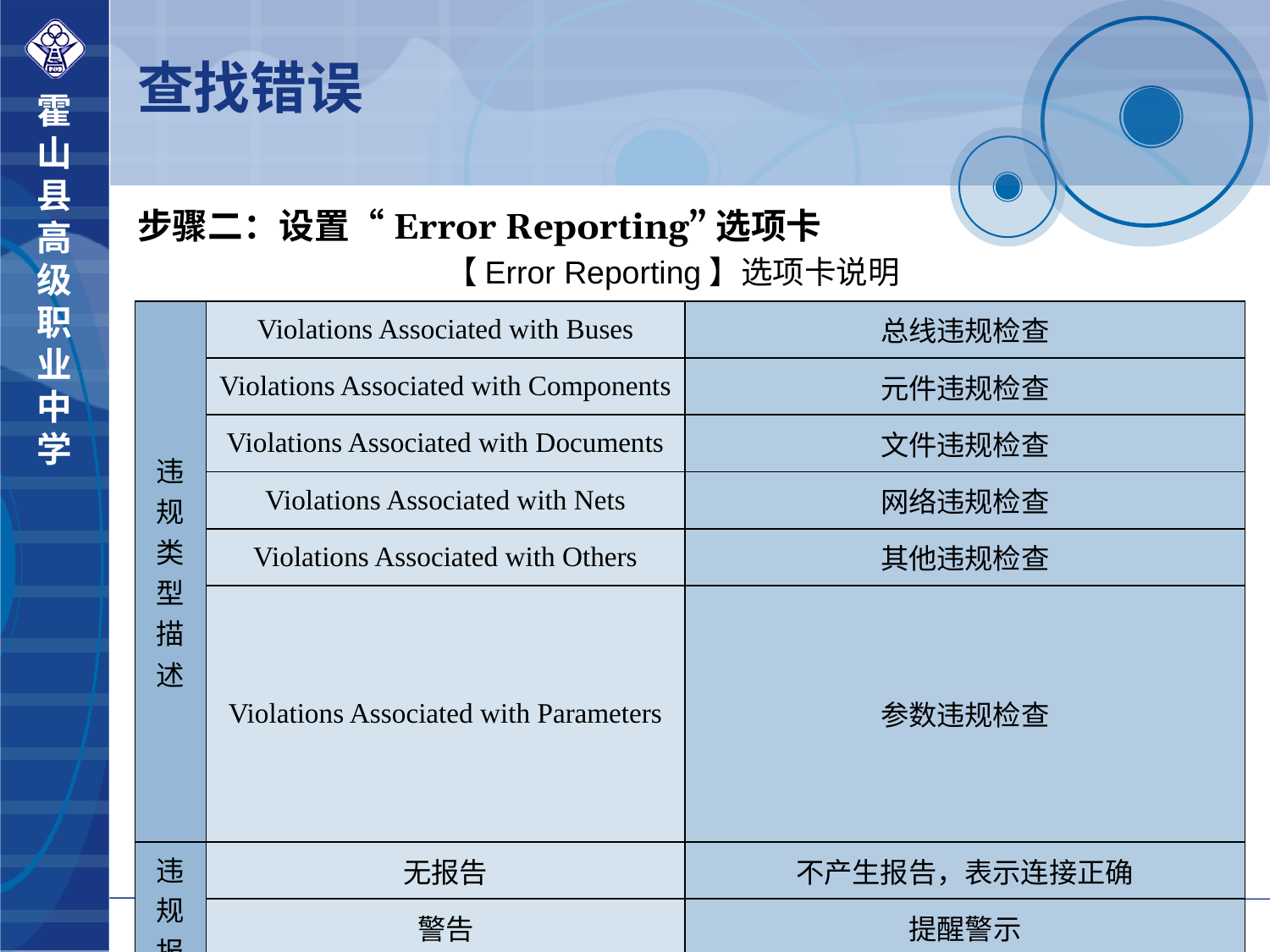

# 查找错误
步骤二：设置“Error Reporting”选项卡
【Error Reporting】选项卡说明
| 违规类型描述 | Violations Associated with Buses | 总线违规检查 |
| --- | --- | --- |
|  | Violations Associated with Components | 元件违规检查 |
|  | Violations Associated with Documents | 文件违规检查 |
|  | Violations Associated with Nets | 网络违规检查 |
|  | Violations Associated with Others | 其他违规检查 |
|  | Violations Associated with Parameters | 参数违规检查 |
| 违规报告模式 | 无报告 | 不产生报告，表示连接正确 |
|  | 警告 | 提醒警示 |
|  | 错误 | 与原理图设计规则相违背的错误 |
|  | 致命错误 | 由用户设定的绝对不允许出现的错误 |